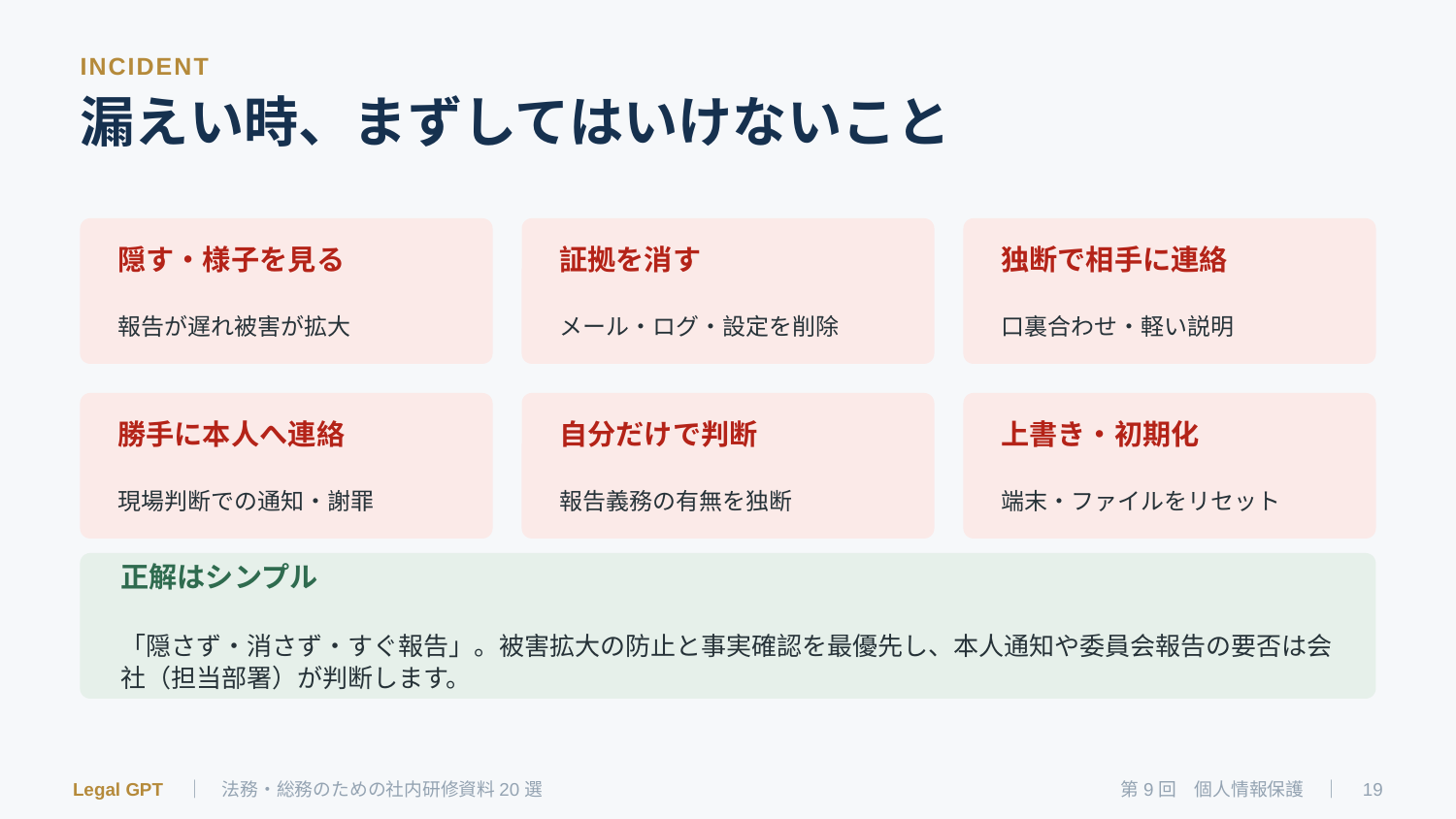

INCIDENT
漏えい時、まずしてはいけないこと

隠す・様子を見る

報告が遅れ被害が拡大
証拠を消す

メール・ログ・設定を削除
独断で相手に連絡

口裏合わせ・軽い説明

勝手に本人へ連絡

現場判断での通知・謝罪
自分だけで判断

報告義務の有無を独断
上書き・初期化

端末・ファイルをリセット

正解はシンプル

「隠さず・消さず・すぐ報告」。被害拡大の防止と事実確認を最優先し、本人通知や委員会報告の要否は会社（担当部署）が判断します。
Legal GPT　｜　法務・総務のための社内研修資料20選
第9回　個人情報保護　｜　19